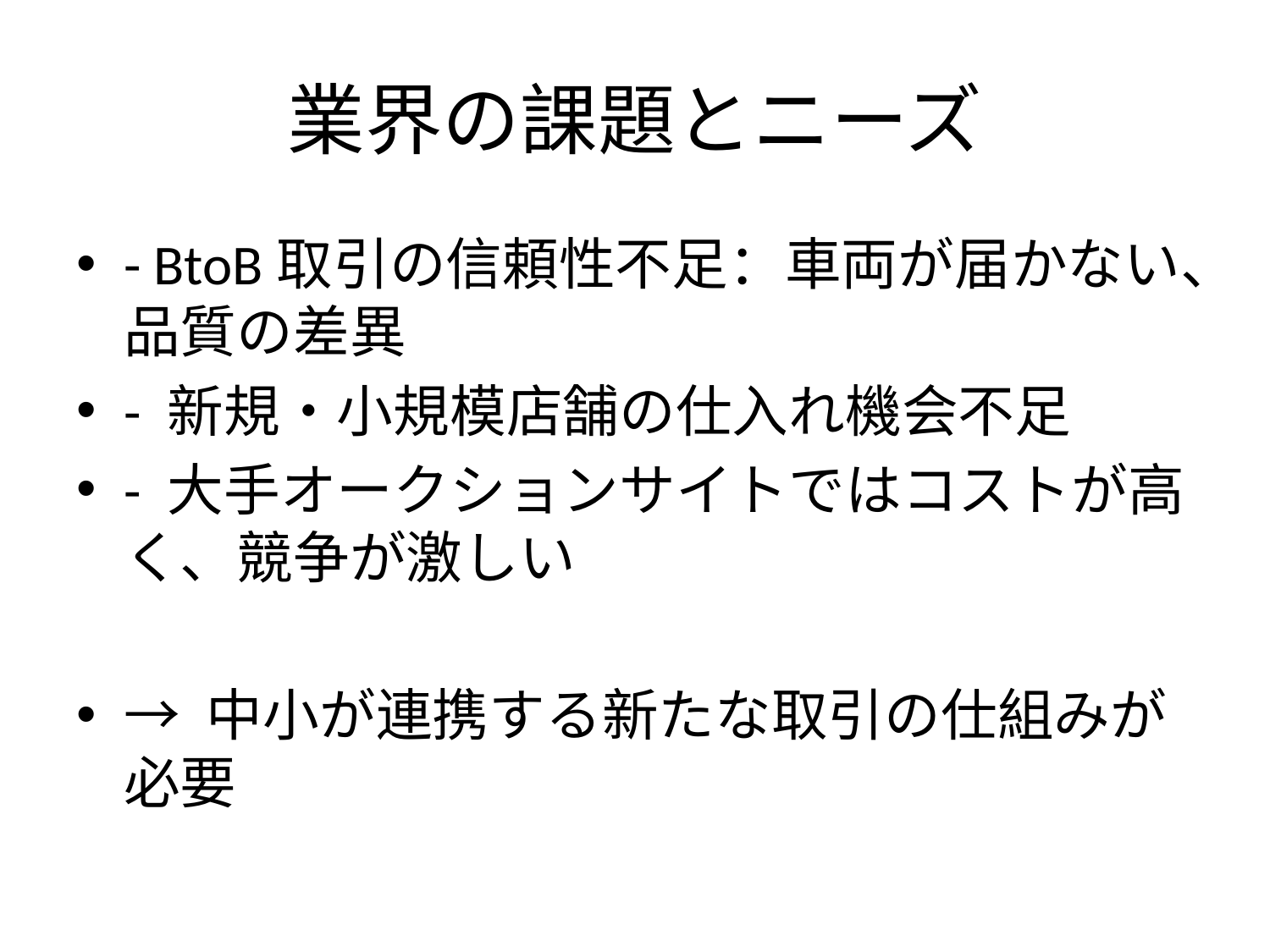

# 業界の課題とニーズ
- BtoB取引の信頼性不足：車両が届かない、品質の差異
- 新規・小規模店舗の仕入れ機会不足
- 大手オークションサイトではコストが高く、競争が激しい

→ 中小が連携する新たな取引の仕組みが必要